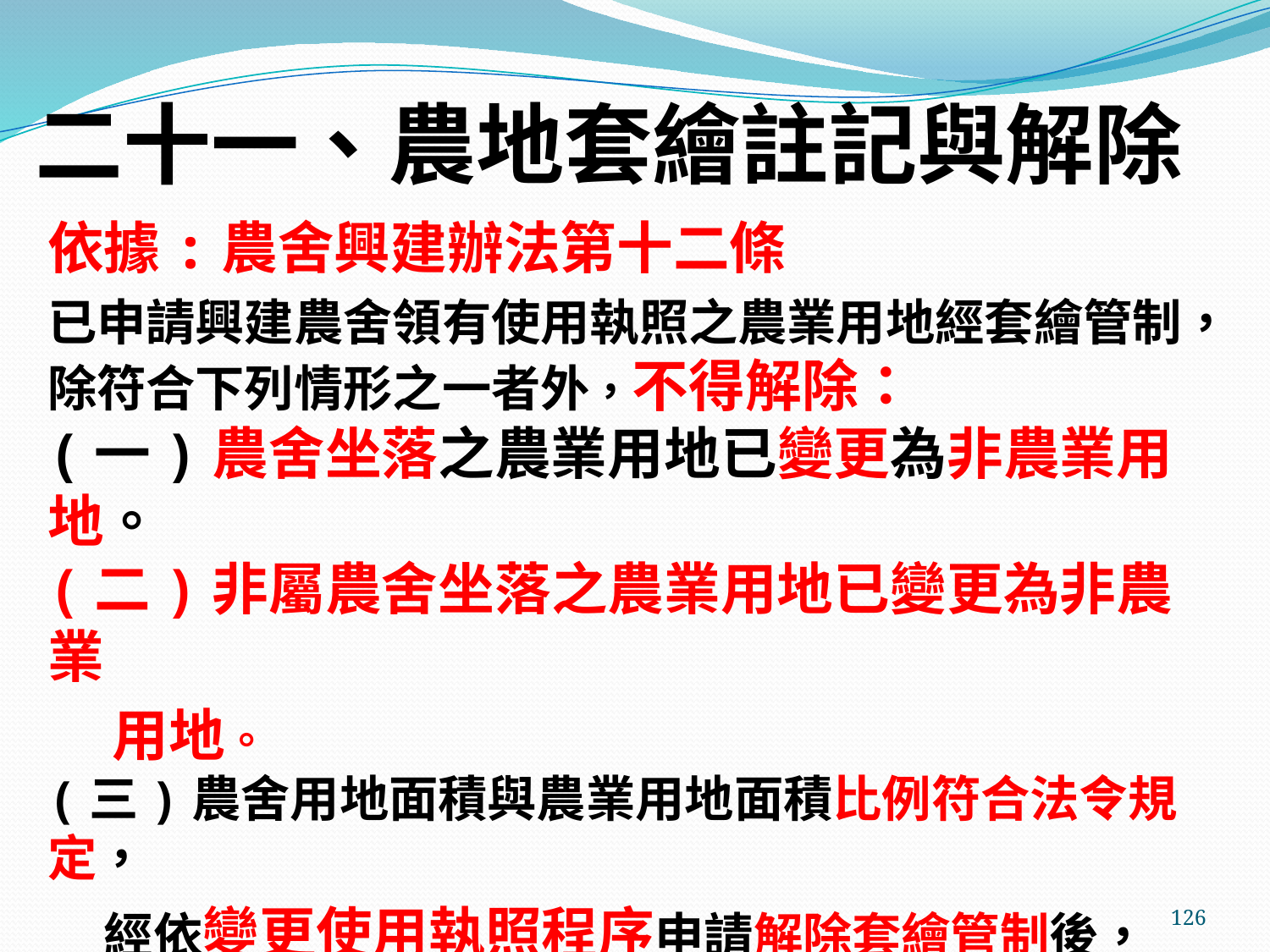

# 二十一、農地套繪註記與解除
依據:農舍興建辦法第十二條
已申請興建農舍領有使用執照之農業用地經套繪管制，除符合下列情形之一者外，不得解除：
(一)農舍坐落之農業用地已變更為非農業用地。
(二)非屬農舍坐落之農業用地已變更為非農業
    用地。
(三)農舍用地面積與農業用地面積比例符合法令規定，
    經依變更使用執照程序申請解除套繪管制後，
    該農業用地面積仍達0.25公頃以上。
126